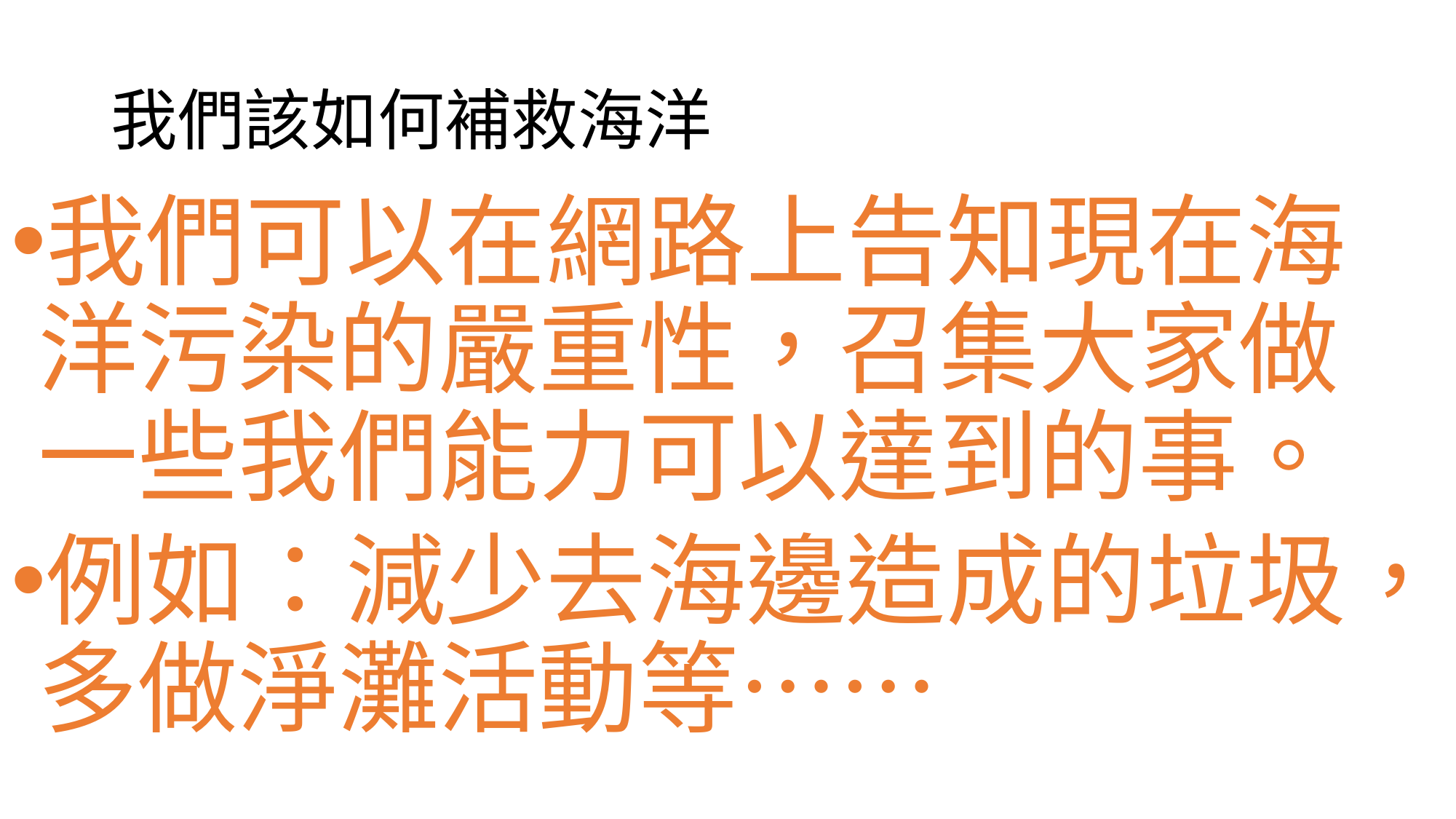

# 我們該如何補救海洋
我們可以在網路上告知現在海洋污染的嚴重性，召集大家做一些我們能力可以達到的事。
例如：減少去海邊造成的垃圾，多做淨灘活動等……